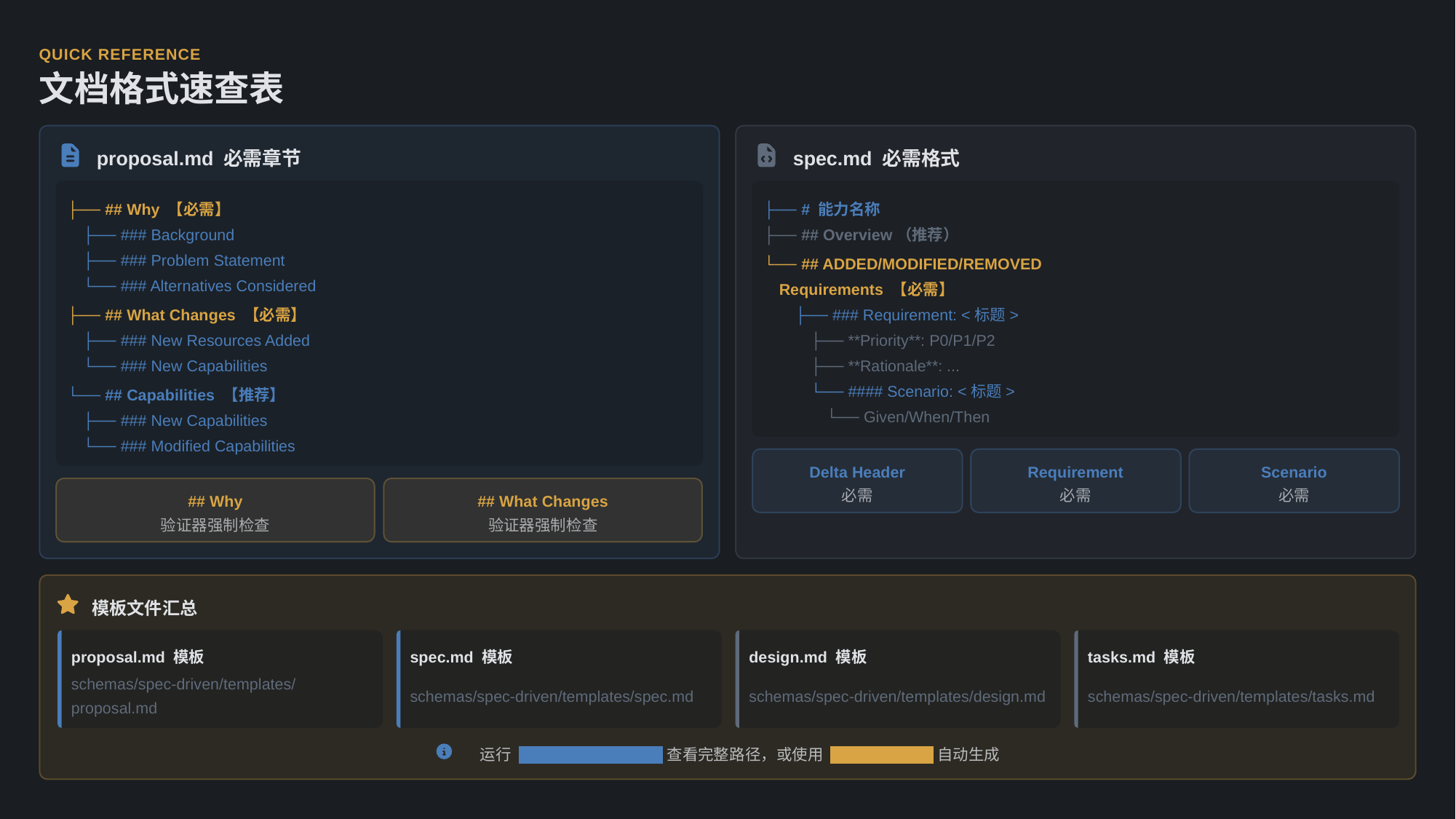

QUICK REFERENCE
文档格式速查表

proposal.md 必需章节
spec.md 必需格式

├── ## Why 【必需】
├── # 能力名称
├── ### Background
├── ## Overview（推荐）
├── ### Problem Statement
└── ## ADDED/MODIFIED/REMOVED
└── ### Alternatives Considered
Requirements 【必需】
├── ## What Changes 【必需】
├── ### Requirement: <标题>
├── ### New Resources Added
├── **Priority**: P0/P1/P2
└── ### New Capabilities
├── **Rationale**: ...
└── #### Scenario: <标题>
└── ## Capabilities 【推荐】
└── Given/When/Then
├── ### New Capabilities
└── ### Modified Capabilities

Delta Header
Requirement
Scenario

必需
必需
必需
## Why
## What Changes
验证器强制检查
验证器强制检查

模板文件汇总

proposal.md 模板
spec.md 模板
design.md 模板
tasks.md 模板
schemas/spec-driven/templates/proposal.md
schemas/spec-driven/templates/spec.md
schemas/spec-driven/templates/design.md
schemas/spec-driven/templates/tasks.md
运行 openspec templates 查看完整路径，或使用 /opsx:propose 自动生成